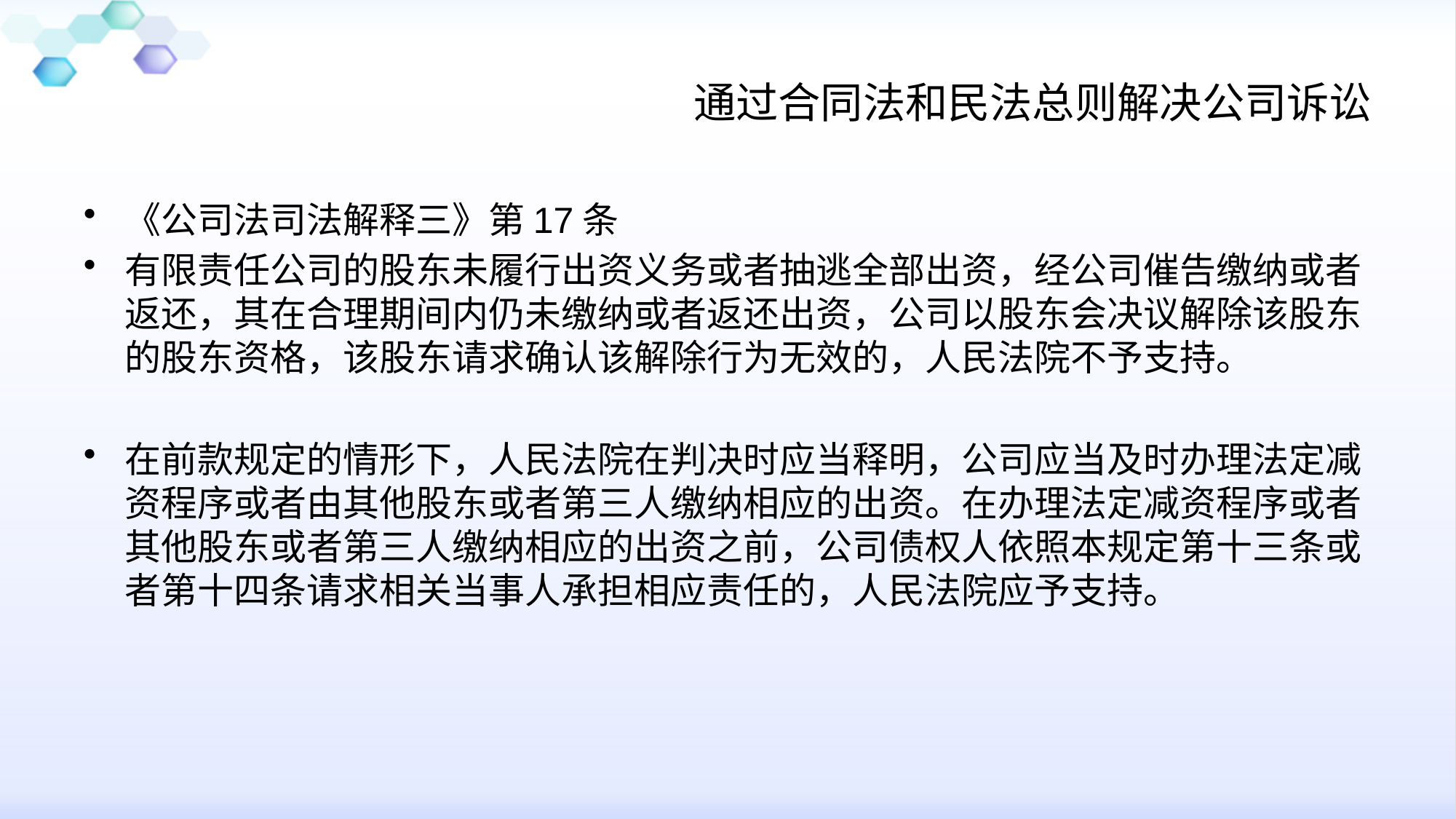

# 通过合同法和民法总则解决公司诉讼
《公司法司法解释三》第17条
有限责任公司的股东未履行出资义务或者抽逃全部出资，经公司催告缴纳或者返还，其在合理期间内仍未缴纳或者返还出资，公司以股东会决议解除该股东的股东资格，该股东请求确认该解除行为无效的，人民法院不予支持。

在前款规定的情形下，人民法院在判决时应当释明，公司应当及时办理法定减资程序或者由其他股东或者第三人缴纳相应的出资。在办理法定减资程序或者其他股东或者第三人缴纳相应的出资之前，公司债权人依照本规定第十三条或者第十四条请求相关当事人承担相应责任的，人民法院应予支持。